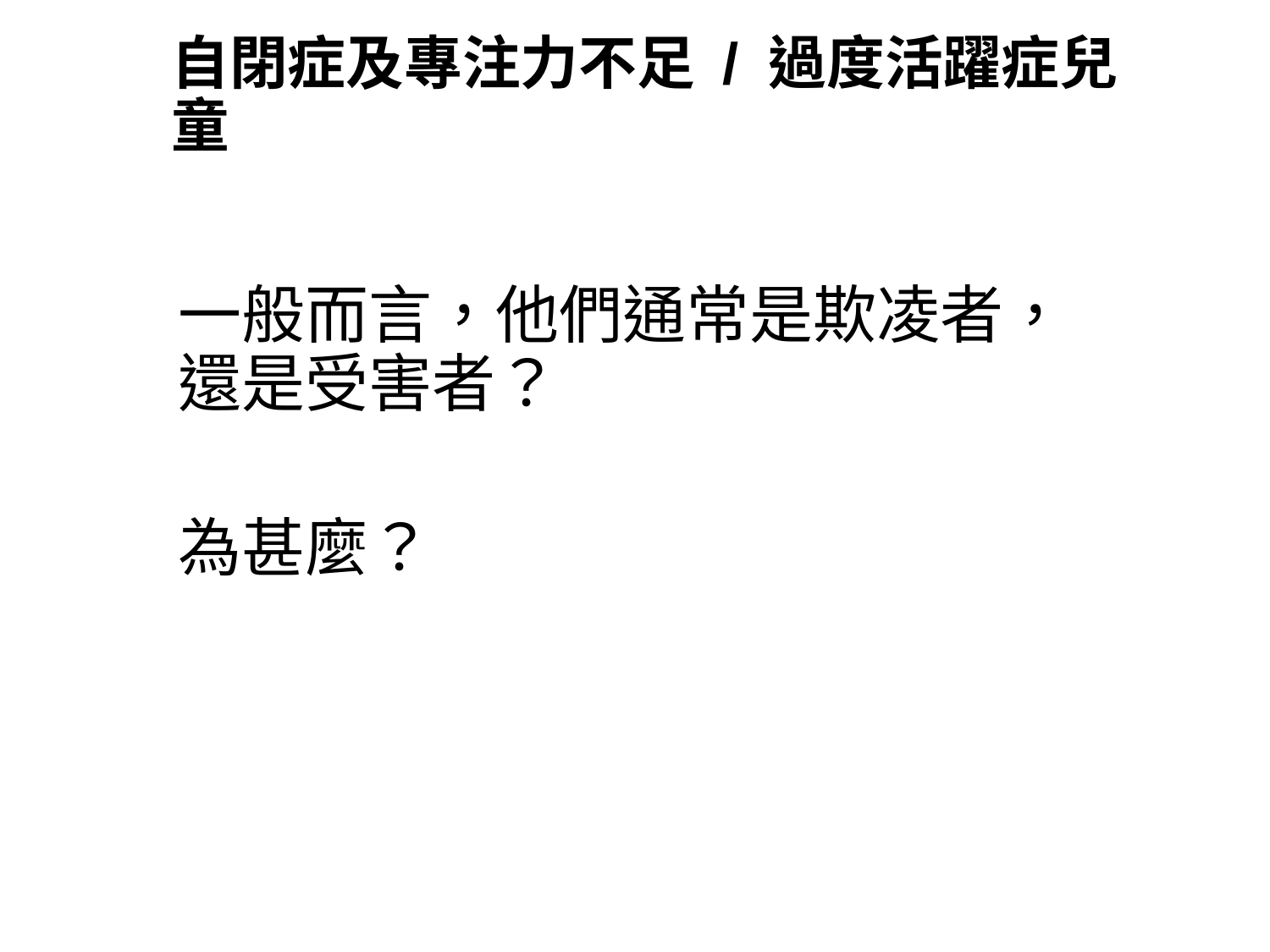

# 自閉症及專注力不足 / 過度活躍症兒童
一般而言，他們通常是欺凌者，還是受害者？

為甚麼？